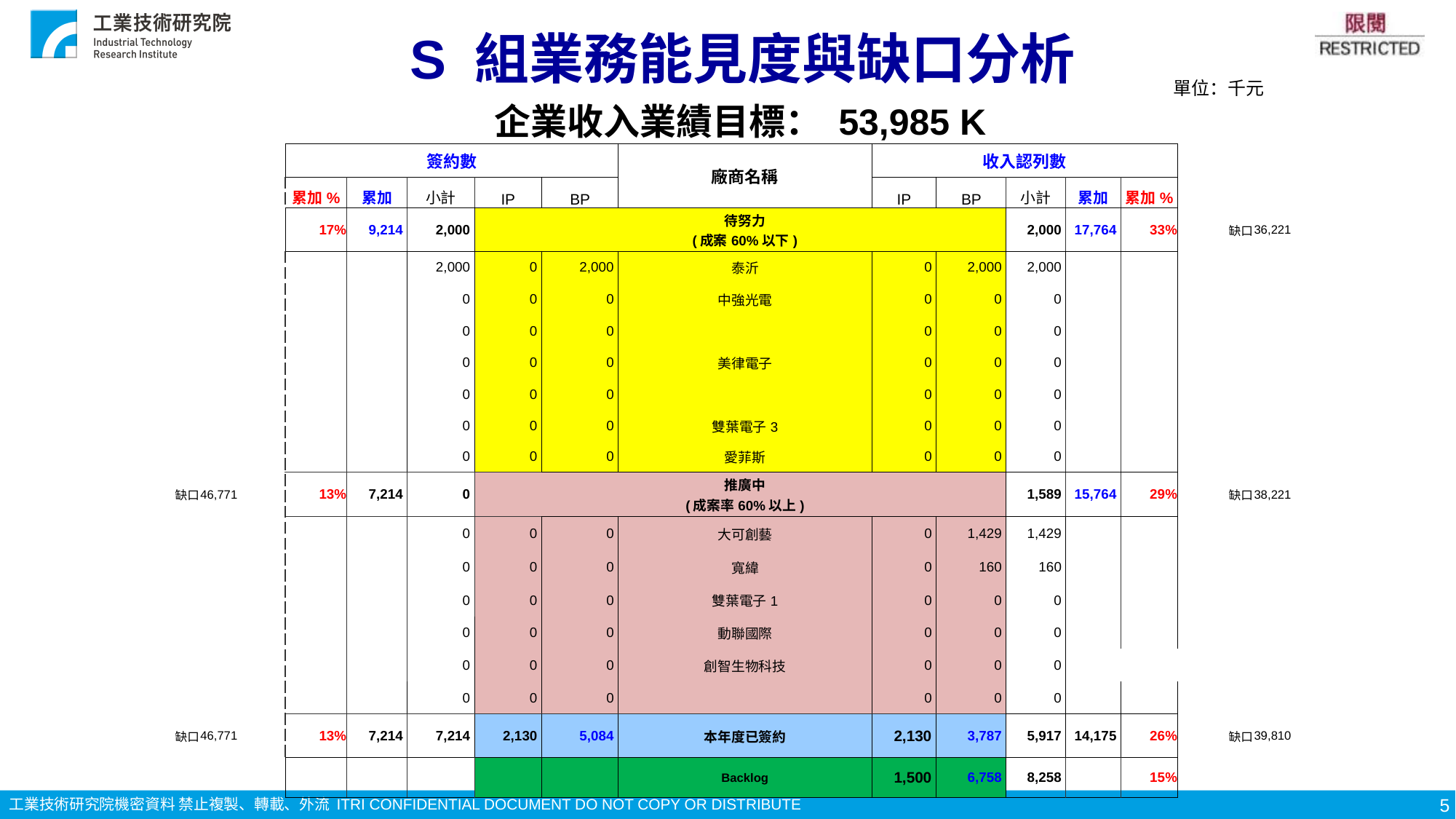

# S 組業務能見度與缺口分析
單位：千元
企業收入業績目標： 53,985 K
|  |  | 簽約數 |  |  |  |  | 廠商名稱 | 收入認列數 |  |  |  |  |  |  |
| --- | --- | --- | --- | --- | --- | --- | --- | --- | --- | --- | --- | --- | --- | --- |
|  |  | 累加% | 累加 | 小計 | IP | BP |  | IP | BP | 小計 | 累加 | 累加% |  |  |
|  |  | 17% | 9,214 | 2,000 | 0 |  | 待努力 (成案60%以下) | 0 | 2,000 | 2,000 | 17,764 | 33% | 缺口 | 36,221 |
|  |  |  |  | 2,000 | 0 | 2,000 | 泰沂 | 0 | 2,000 | 2,000 |  |  |  |  |
|  |  |  |  | 0 | 0 | 0 | 中強光電 | 0 | 0 | 0 |  |  |  |  |
|  |  |  |  | 0 | 0 | 0 |  | 0 | 0 | 0 |  |  |  |  |
|  |  |  |  | 0 | 0 | 0 | 美律電子 | 0 | 0 | 0 |  |  |  |  |
|  |  |  |  | 0 | 0 | 0 |  | 0 | 0 | 0 |  |  |  |  |
|  |  |  |  | 0 | 0 | 0 | 雙葉電子3 | 0 | 0 | 0 |  |  |  |  |
|  |  |  |  | 0 | 0 | 0 | 愛菲斯 | 0 | 0 | 0 |  |  |  |  |
| 缺口 | 46,771 | 13% | 7,214 | 0 | 0 |  | 推廣中 (成案率60%以上) | 0 |  | 1,589 | 15,764 | 29% | 缺口 | 38,221 |
|  |  |  |  | 0 | 0 | 0 | 大可創藝 | 0 | 1,429 | 1,429 |  |  |  |  |
|  |  |  |  | 0 | 0 | 0 | 寬緯 | 0 | 160 | 160 |  |  |  |  |
|  |  |  |  | 0 | 0 | 0 | 雙葉電子1 | 0 | 0 | 0 |  |  |  |  |
|  |  |  |  | 0 | 0 | 0 | 動聯國際 | 0 | 0 | 0 |  |  |  |  |
|  |  |  |  | 0 | 0 | 0 | 創智生物科技 | 0 | 0 | 0 |  |  |  |  |
|  |  |  |  | 0 | 0 | 0 |  | 0 | 0 | 0 |  |  |  |  |
| 缺口 | 46,771 | 13% | 7,214 | 7,214 | 2,130 | 5,084 | 本年度已簽約 | 2,130 | 3,787 | 5,917 | 14,175 | 26% | 缺口 | 39,810 |
|  |  |  |  |  |  |  | Backlog | 1,500 | 6,758 | 8,258 | 8,258 | 15% |  |  |
5